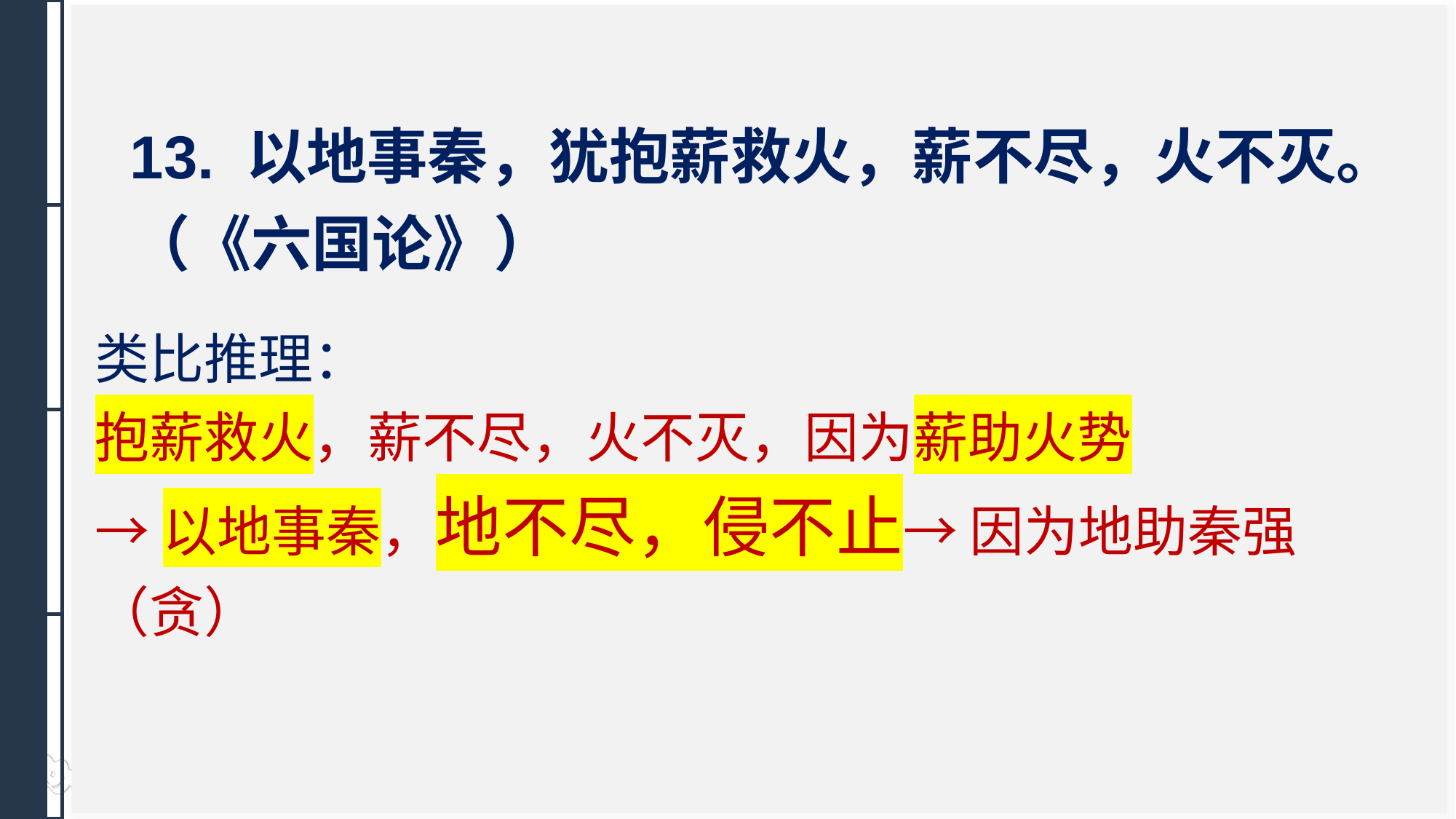

13. 以地事秦，犹抱薪救火，薪不尽，火不灭。（《六国论》）

类比推理：
抱薪救火，薪不尽，火不灭，因为薪助火势
→以地事秦，地不尽，侵不止→ 因为地助秦强（贪）

PPT模板 http:///moban/